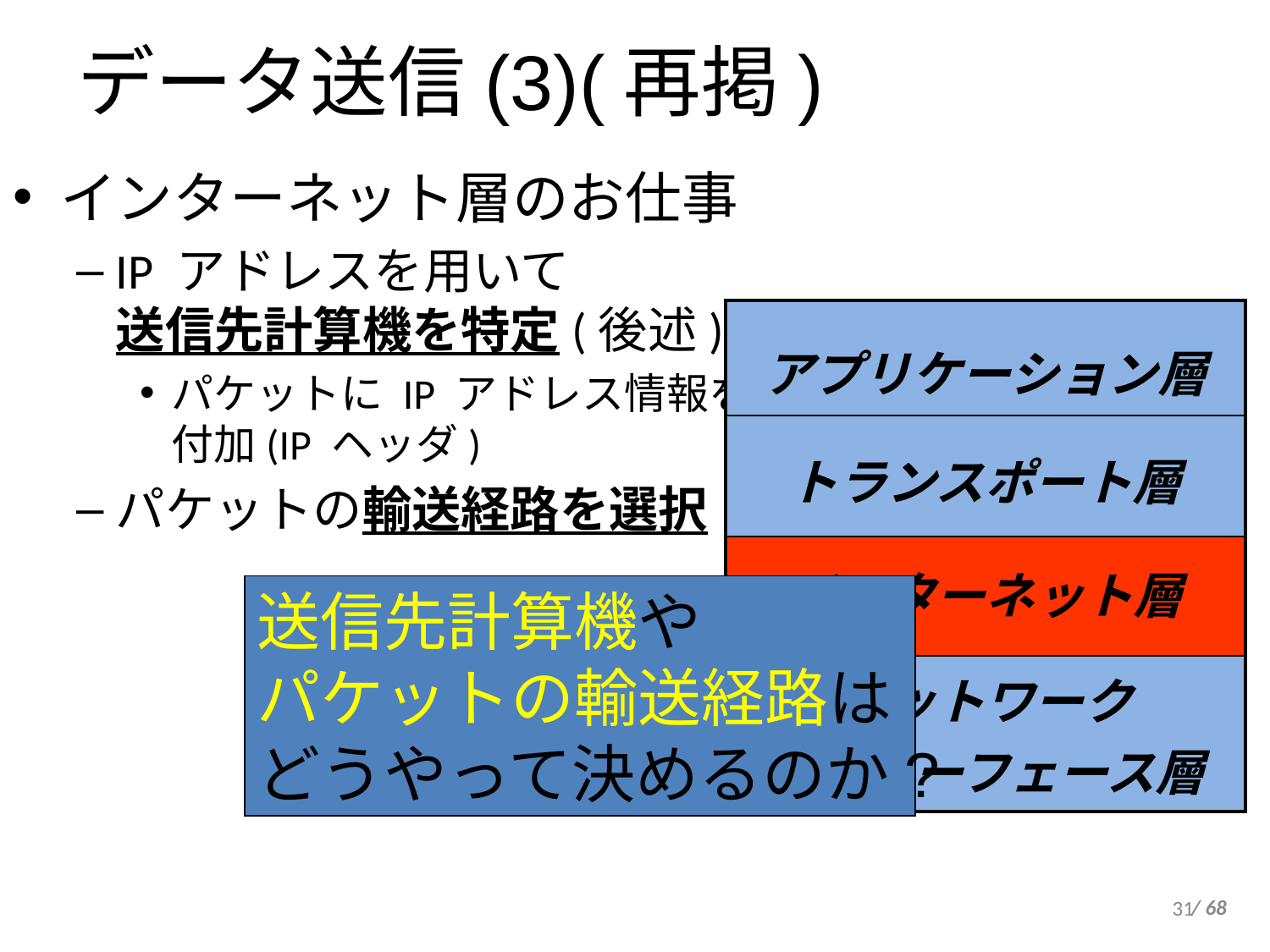

データ送信(3)(再掲)
インターネット層のお仕事
IP アドレスを用いて
送信先計算機を特定(後述)
パケットに IP アドレス情報を
付加(IP ヘッダ)
パケットの輸送経路を選択
| アプリケーション層 |
| --- |
| トランスポート層 |
| インターネット層 |
| ネットワーク インターフェース層 |
送信先計算機や
パケットの輸送経路は
どうやって決めるのか?
31